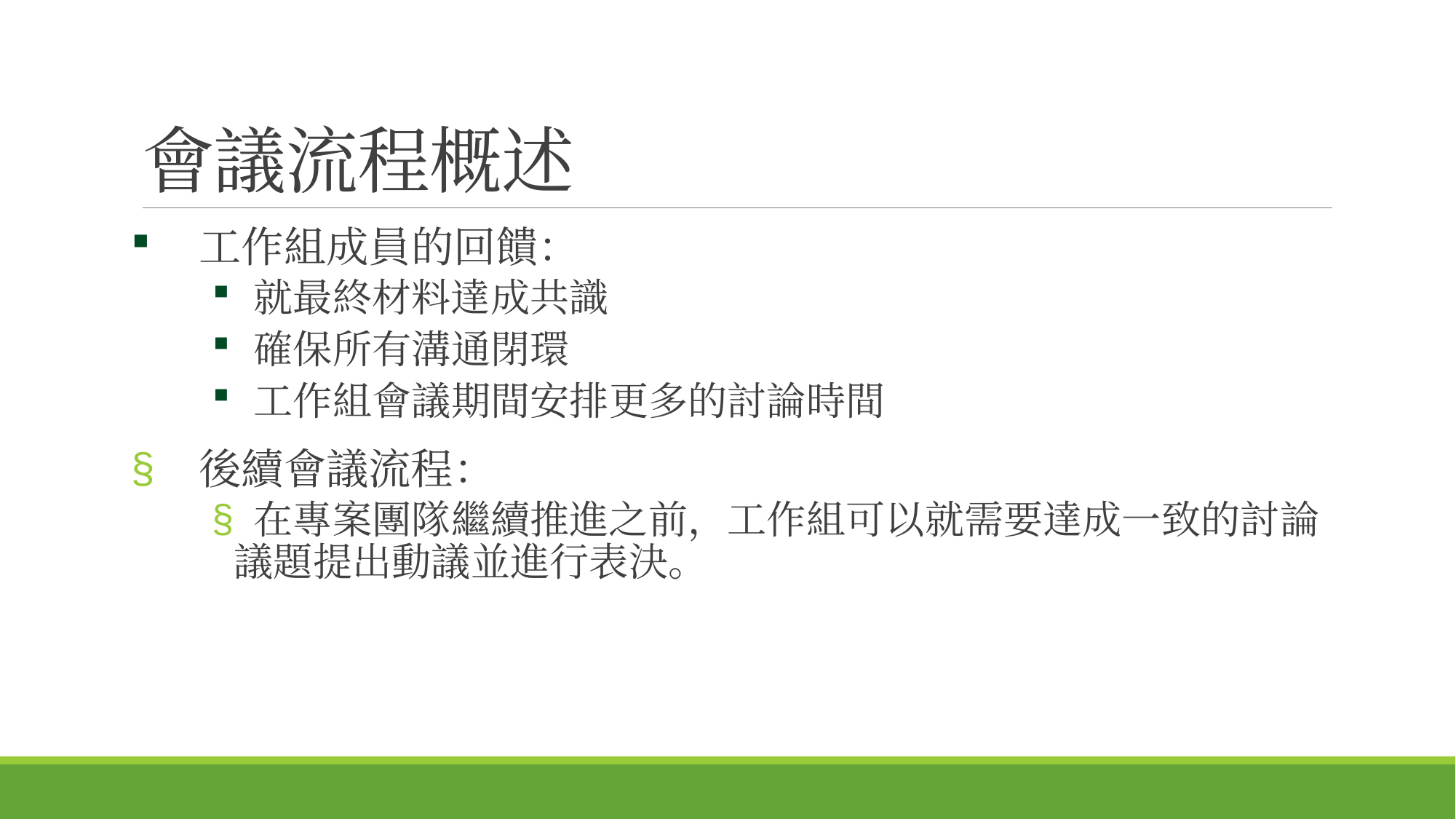

# 會議流程概述
工作組成員的回饋：
 就最終材料達成共識
 確保所有溝通閉環
 工作組會議期間安排更多的討論時間
後續會議流程：
 在專案團隊繼續推進之前，工作組可以就需要達成一致的討論議題提出動議並進行表決。